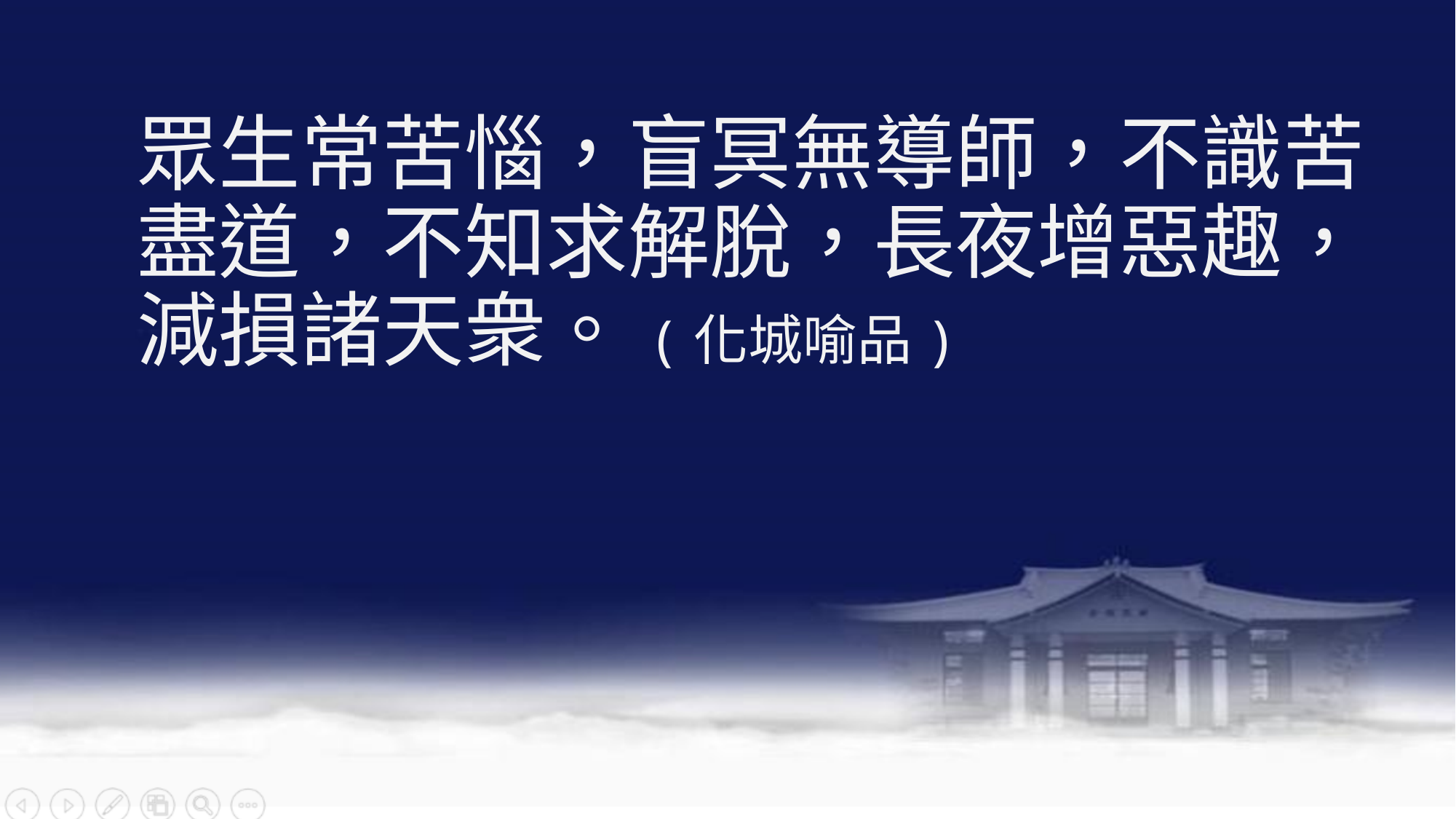

眾生常苦惱，盲冥無導師，不識苦盡道，不知求解脫，長夜增惡趣，減損諸天衆。(化城喻品)